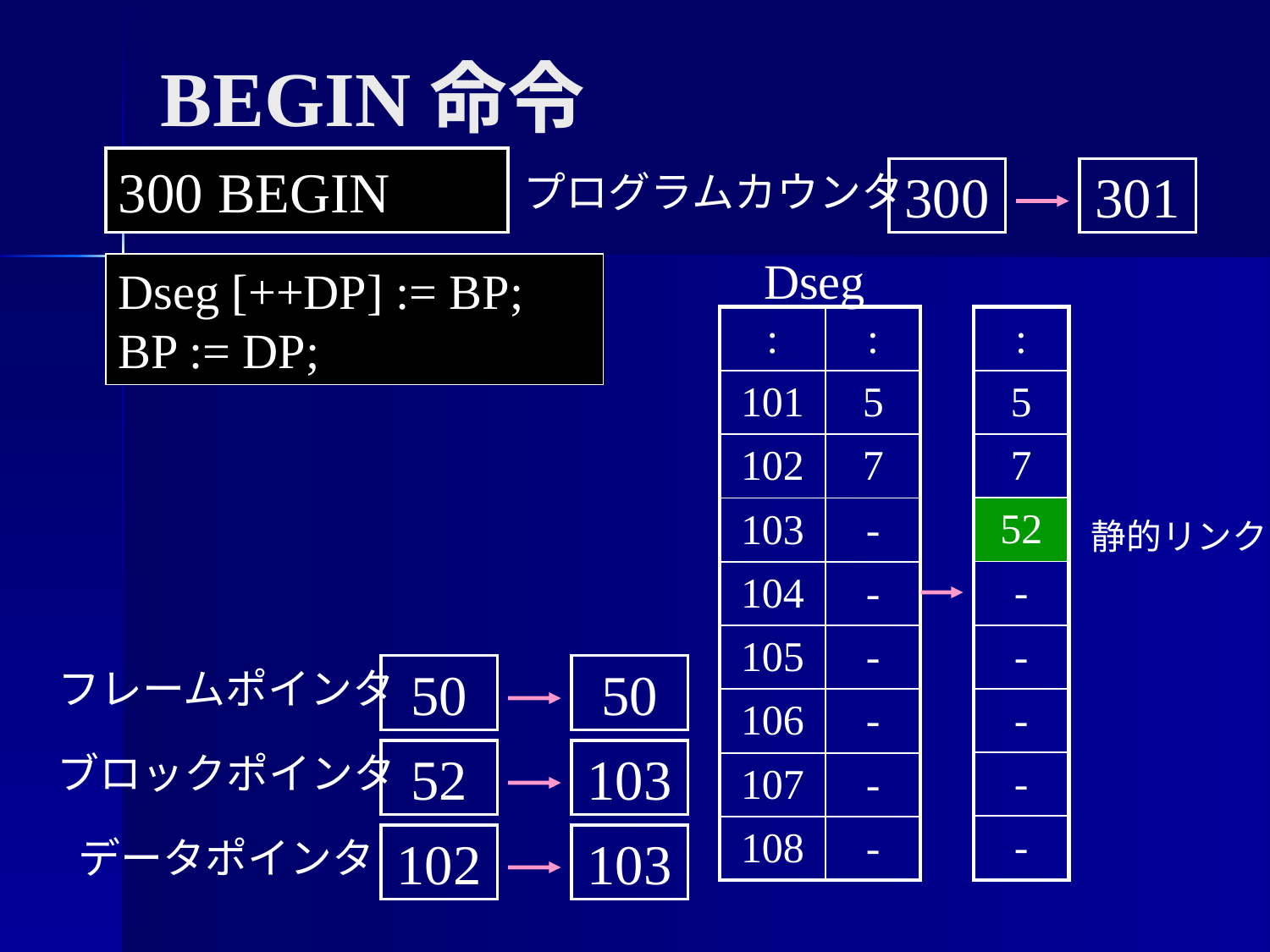

BEGIN命令
300 BEGIN
プログラムカウンタ
300
301

Dseg
Dseg [++DP] := BP;
BP := DP;
| : | : |
| --- | --- |
| 101 | 5 |
| 102 | 7 |
| 103 | - |
| 104 | - |
| 105 | - |
| 106 | - |
| 107 | - |
| 108 | - |
| : |
| --- |
| 5 |
| 7 |
| 52 |
| - |
| - |
| - |
| - |
| - |
静的リンク

フレームポインタ
50
50

ブロックポインタ
52
103

データポインタ
102
103